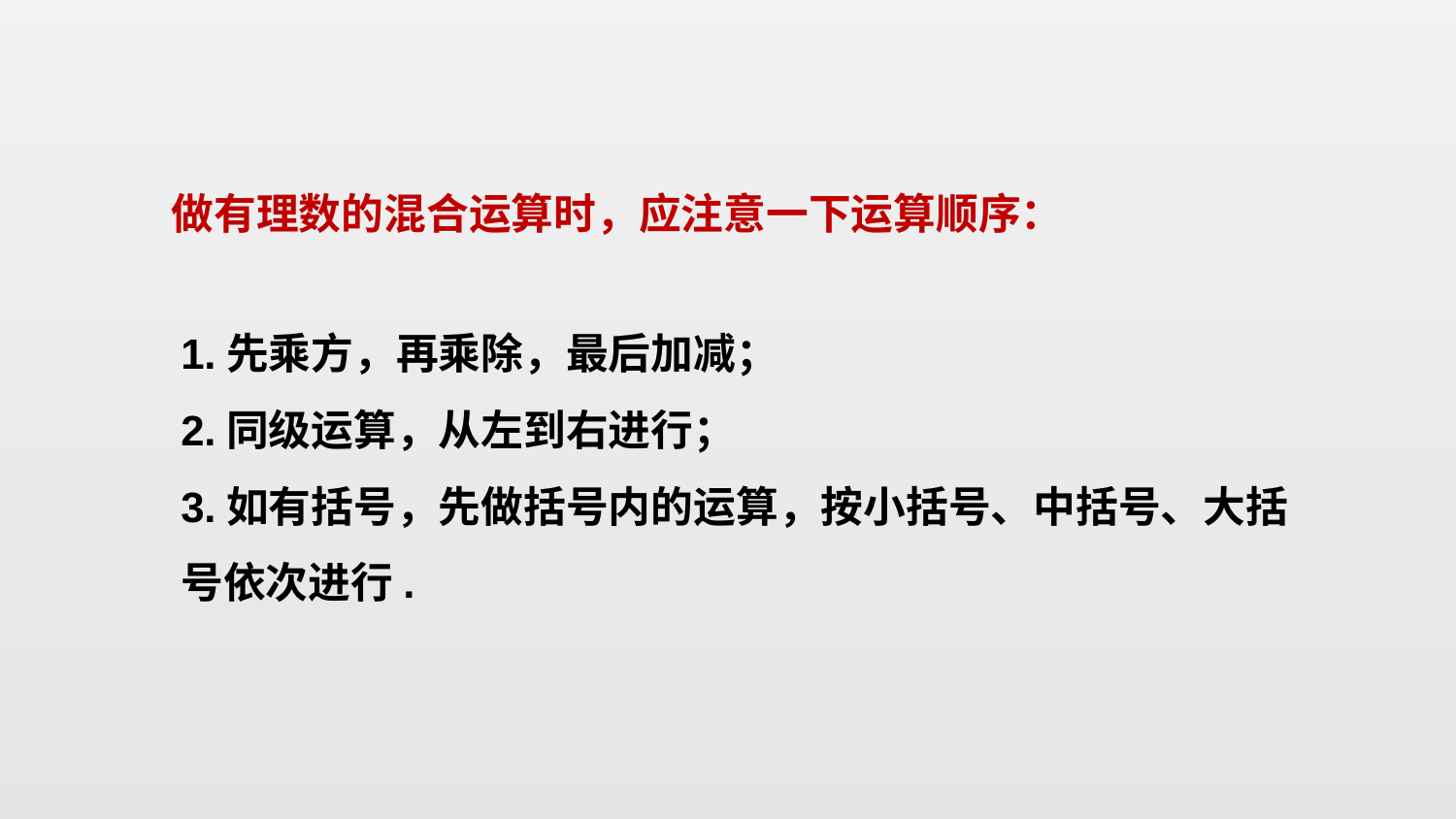

做有理数的混合运算时，应注意一下运算顺序：
1.先乘方，再乘除，最后加减；
2.同级运算，从左到右进行；
3.如有括号，先做括号内的运算，按小括号、中括号、大括号依次进行.